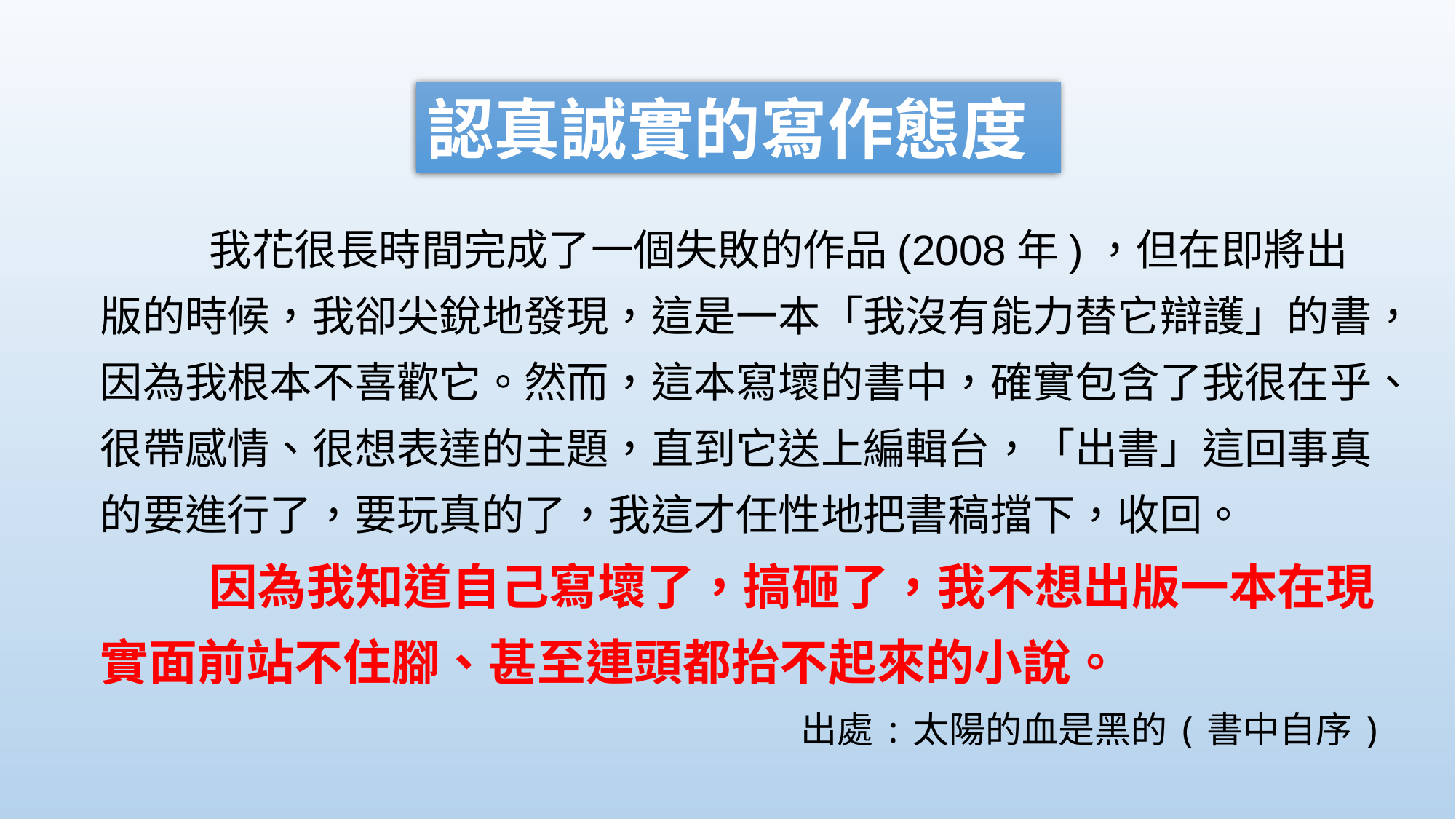

認真誠實的寫作態度
	我花很長時間完成了一個失敗的作品(2008年)，但在即將出版的時候，我卻尖銳地發現，這是一本「我沒有能力替它辯護」的書，因為我根本不喜歡它。然而，這本寫壞的書中，確實包含了我很在乎、很帶感情、很想表達的主題，直到它送上編輯台，「出書」這回事真的要進行了，要玩真的了，我這才任性地把書稿擋下，收回。
	因為我知道自己寫壞了，搞砸了，我不想出版一本在現實面前站不住腳、甚至連頭都抬不起來的小說。
出處:太陽的血是黑的(書中自序)

4